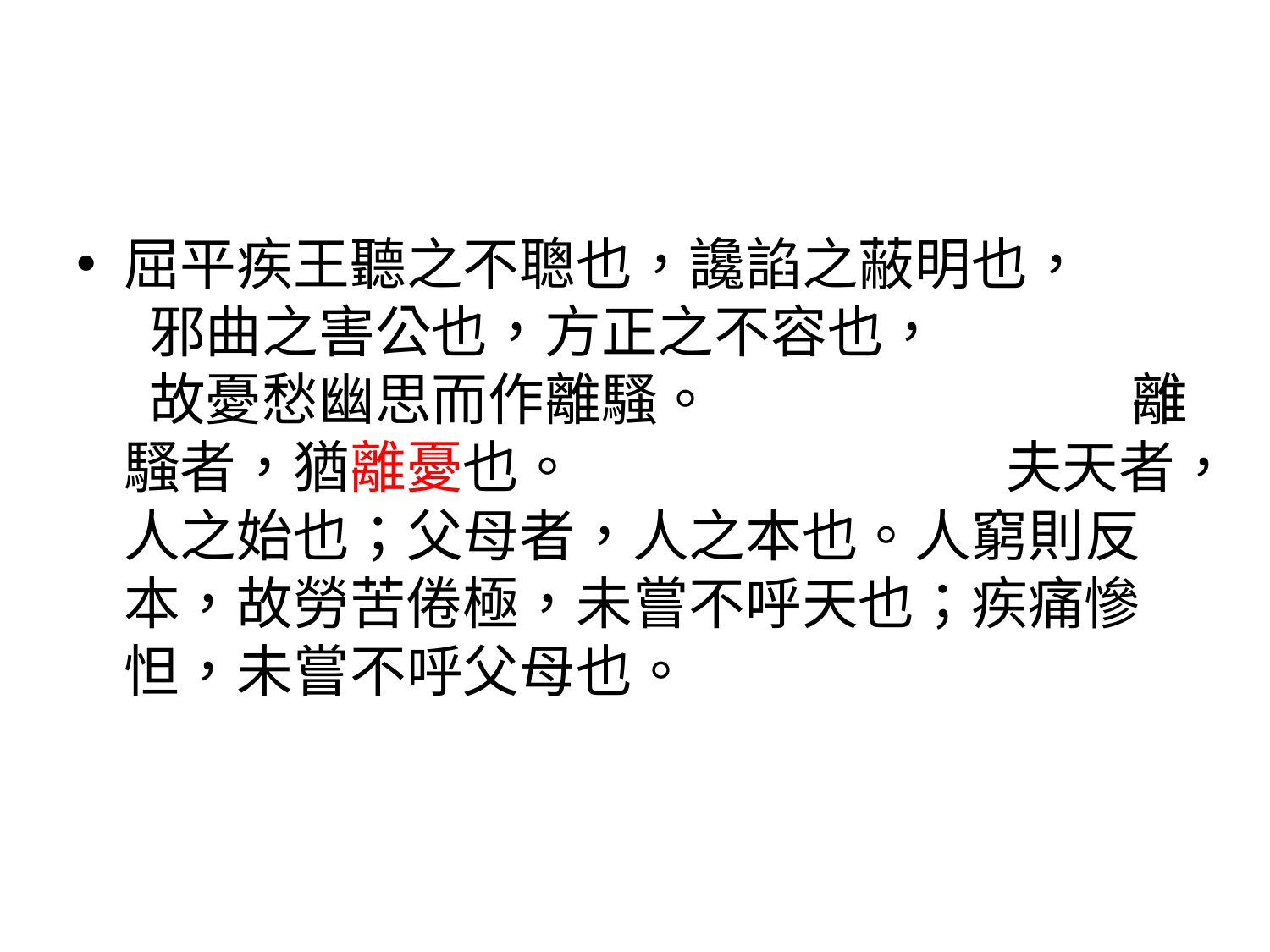

#
屈平疾王聽之不聰也，讒諂之蔽明也，           邪曲之害公也，方正之不容也，                      故憂愁幽思而作離騷。                                 離騷者，猶離憂也。                                  夫天者，人之始也；父母者，人之本也。人窮則反本，故勞苦倦極，未嘗不呼天也；疾痛慘怛，未嘗不呼父母也。